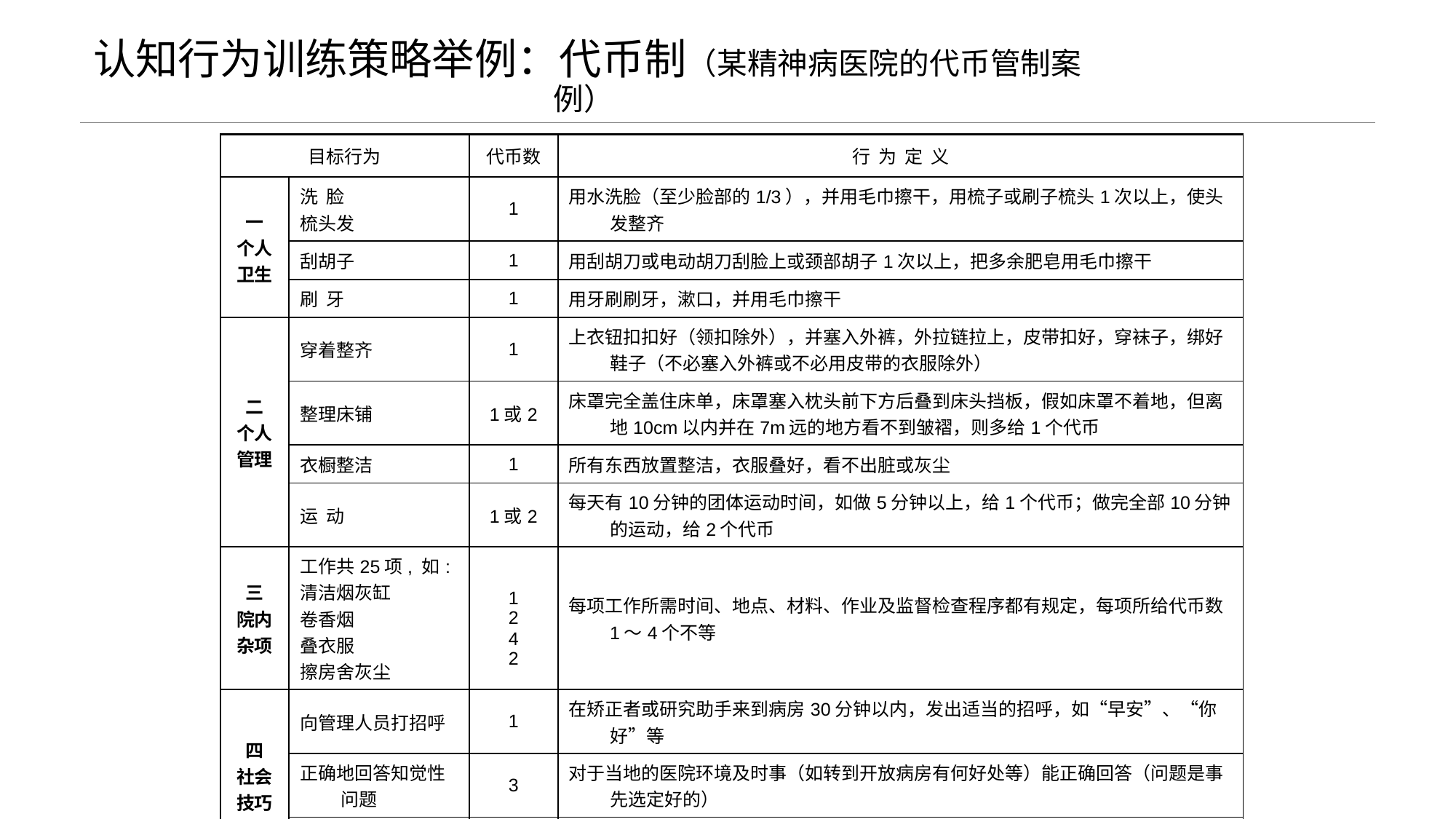

# 认知行为训练策略举例：代币制（某精神病医院的代币管制案例）
| 目标行为 |  | 代币数 | 行 为 定 义 |
| --- | --- | --- | --- |
| 一 个人 卫生 | 洗 脸 梳头发 | 1 | 用水洗脸（至少脸部的1/3），并用毛巾擦干，用梳子或刷子梳头1次以上，使头发整齐 |
|  | 刮胡子 | 1 | 用刮胡刀或电动胡刀刮脸上或颈部胡子1次以上，把多余肥皂用毛巾擦干 |
|  | 刷 牙 | 1 | 用牙刷刷牙，漱口，并用毛巾擦干 |
| 二 个人 管理 | 穿着整齐 | 1 | 上衣钮扣扣好（领扣除外），并塞入外裤，外拉链拉上，皮带扣好，穿袜子，绑好鞋子（不必塞入外裤或不必用皮带的衣服除外） |
|  | 整理床铺 | 1或2 | 床罩完全盖住床单，床罩塞入枕头前下方后叠到床头挡板，假如床罩不着地，但离地10cm以内并在7m远的地方看不到皱褶，则多给1个代币 |
|  | 衣橱整洁 | 1 | 所有东西放置整洁，衣服叠好，看不出脏或灰尘 |
|  | 运 动 | 1或2 | 每天有10分钟的团体运动时间，如做5分钟以上，给1个代币；做完全部10分钟的运动，给2个代币 |
| 三 院内 杂项 | 工作共25项, 如: 清洁烟灰缸 卷香烟 叠衣服 擦房舍灰尘 | 1 2 4 2 | 每项工作所需时间、地点、材料、作业及监督检查程序都有规定，每项所给代币数1～4个不等 |
| 四 社会 技巧 | 向管理人员打招呼 | 1 | 在矫正者或研究助手来到病房30分钟以内，发出适当的招呼，如“早安”、“你好”等 |
|  | 正确地回答知觉性问题 | 3 | 对于当地的医院环境及时事（如转到开放病房有何好处等）能正确回答（问题是事先选定好的） |
|  | 在团体讨论中发言 | 1或2 | 在每周的病人集会时间里，发言1次者给1个代币，发言2次以上者给2个代币 |